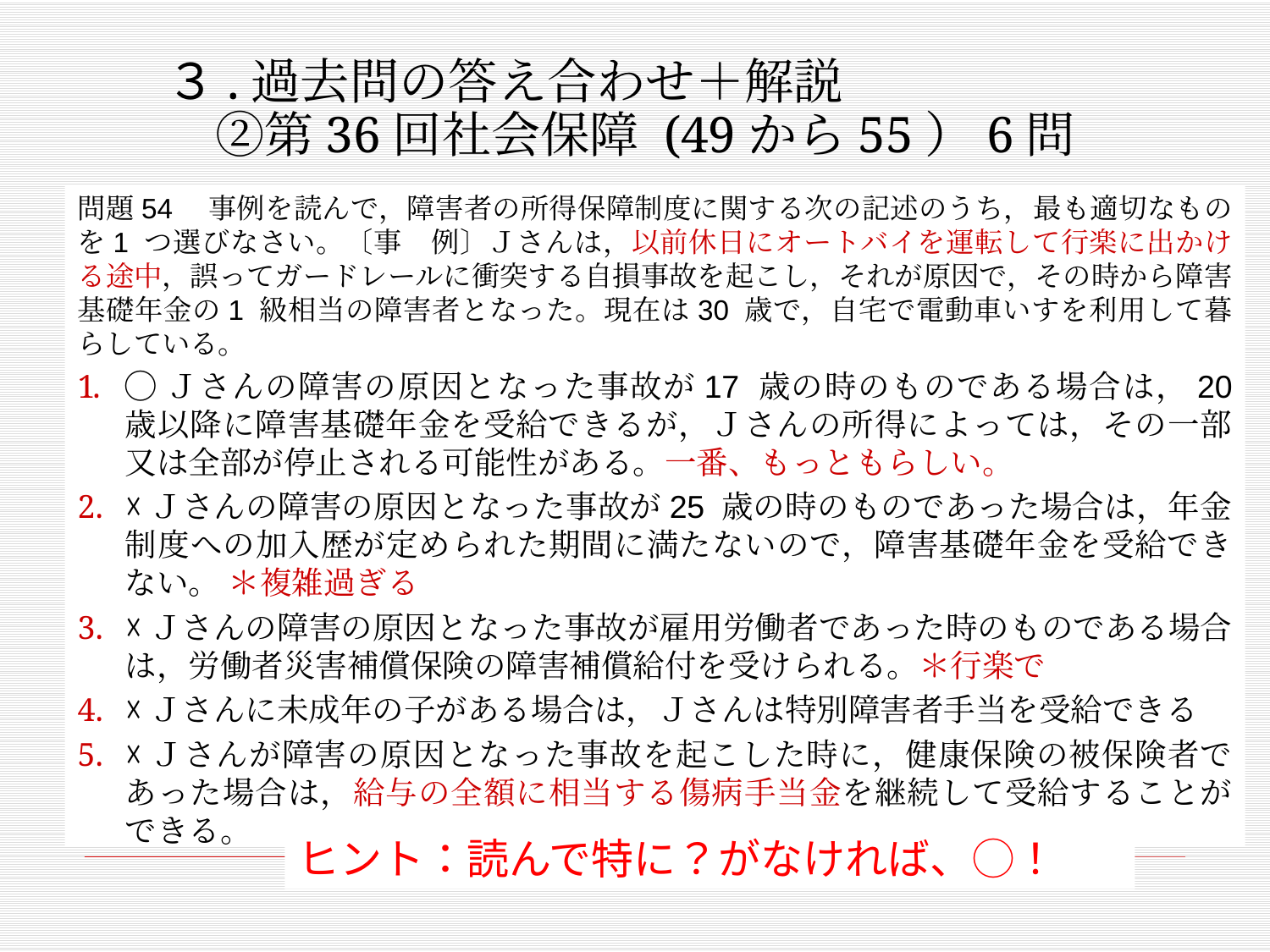

# ３.過去問の答え合わせ＋解説 　②第36回社会保障 (49から55）6問
問題54　事例を読んで，障害者の所得保障制度に関する次の記述のうち，最も適切なものを1 つ選びなさい。〔事　例〕Ｊさんは，以前休日にオートバイを運転して行楽に出かける途中，誤ってガードレールに衝突する自損事故を起こし，それが原因で，その時から障害基礎年金の1 級相当の障害者となった。現在は30 歳で，自宅で電動車いすを利用して暮らしている。
◯Ｊさんの障害の原因となった事故が17 歳の時のものである場合は，20 歳以降に障害基礎年金を受給できるが，Ｊさんの所得によっては，その一部又は全部が停止される可能性がある。一番、もっともらしい。
☓Ｊさんの障害の原因となった事故が25 歳の時のものであった場合は，年金制度への加入歴が定められた期間に満たないので，障害基礎年金を受給できない。 ＊複雑過ぎる
☓Ｊさんの障害の原因となった事故が雇用労働者であった時のものである場合は，労働者災害補償保険の障害補償給付を受けられる。＊行楽で
☓Ｊさんに未成年の子がある場合は，Ｊさんは特別障害者手当を受給できる
☓Ｊさんが障害の原因となった事故を起こした時に，健康保険の被保険者であった場合は，給与の全額に相当する傷病手当金を継続して受給することができる。

ヒント：読んで特に？がなければ、◯！